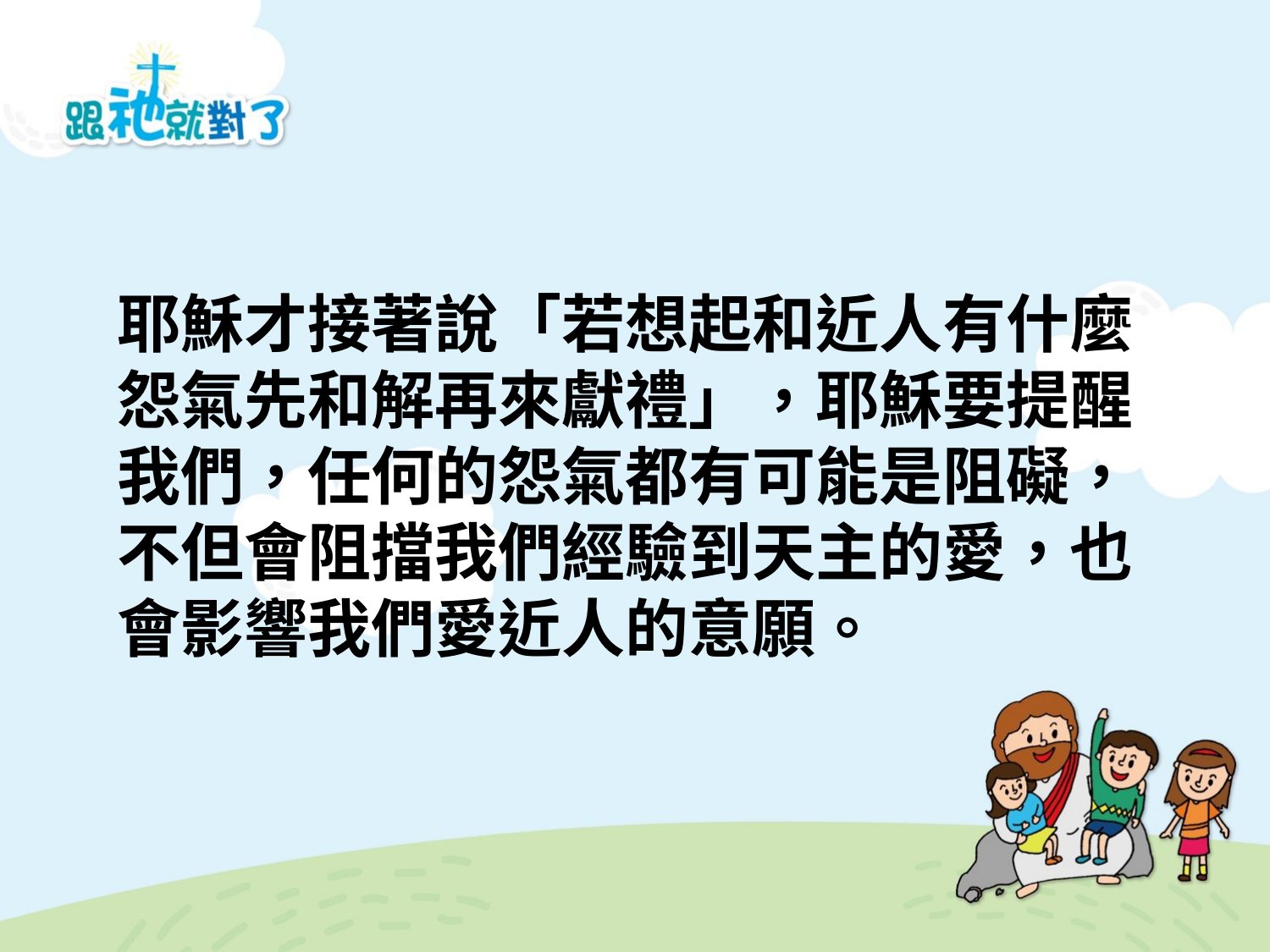

耶穌才接著說「若想起和近人有什麼怨氣先和解再來獻禮」，耶穌要提醒我們，任何的怨氣都有可能是阻礙，不但會阻擋我們經驗到天主的愛，也會影響我們愛近人的意願。